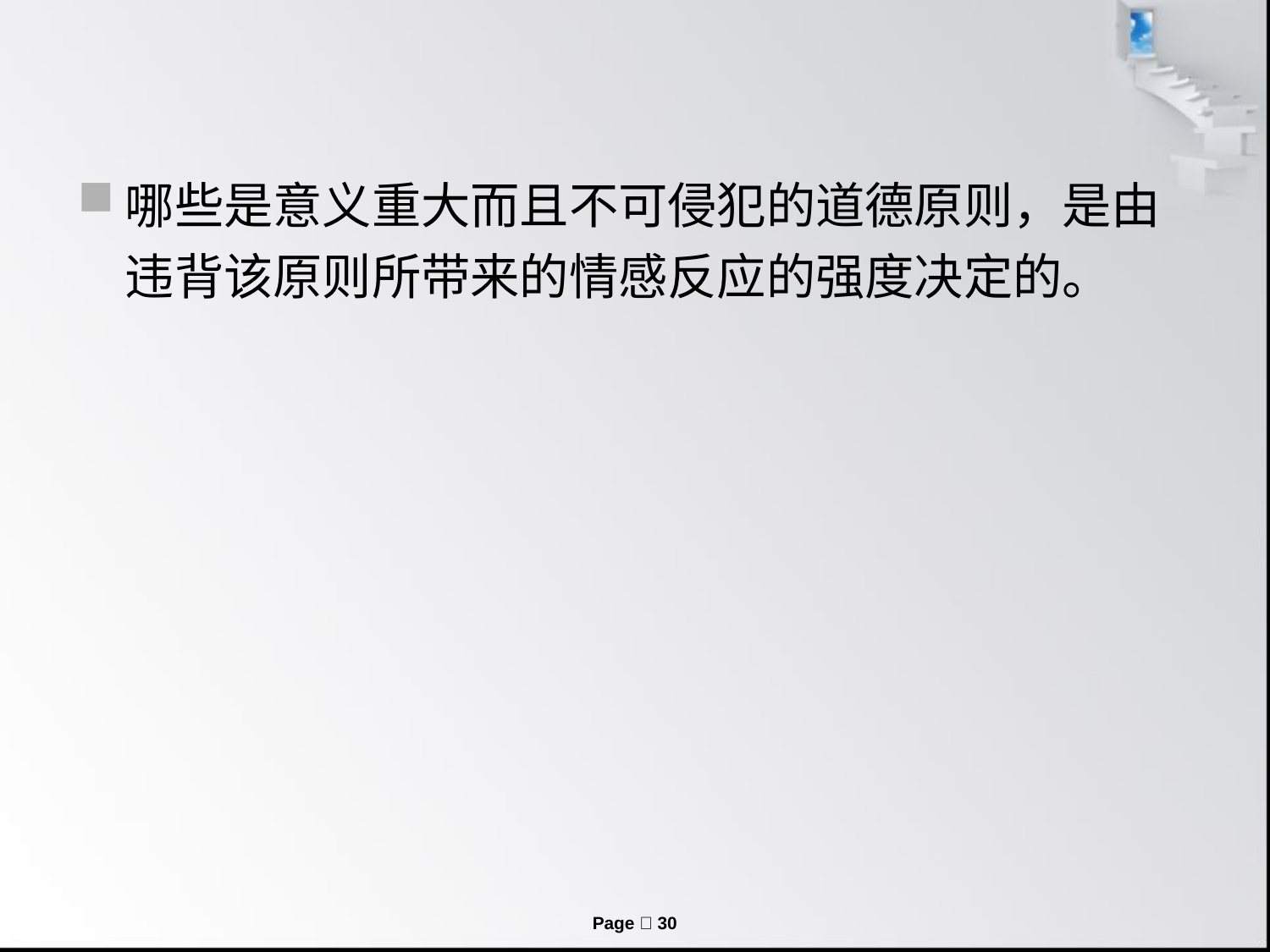

#
哪些是意义重大而且不可侵犯的道德原则，是由违背该原则所带来的情感反应的强度决定的。